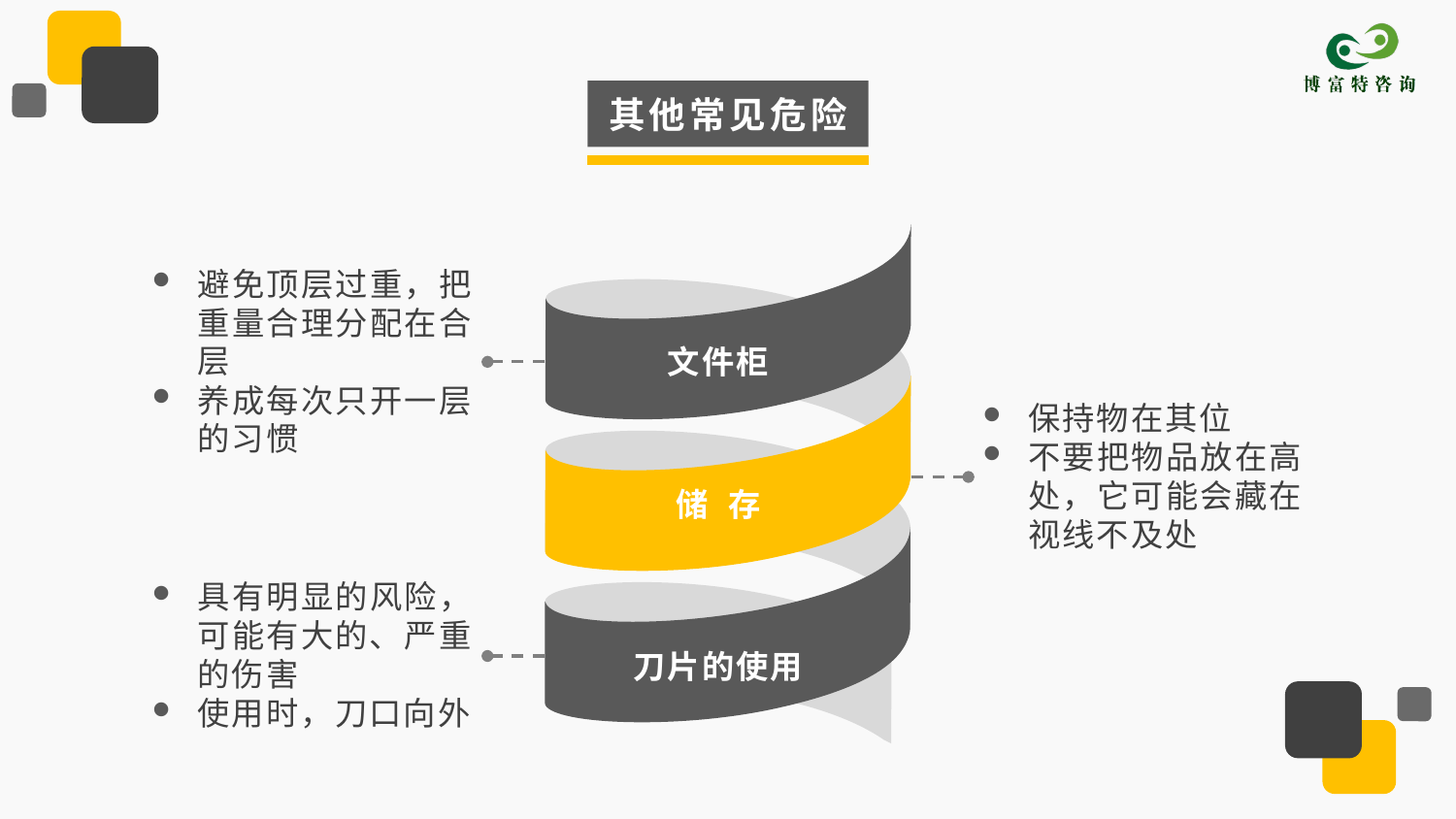

其他常见危险

避免顶层过重，把重量合理分配在合层
养成每次只开一层的习惯
文件柜
保持物在其位
不要把物品放在高处，它可能会藏在视线不及处
储  存
具有明显的风险，可能有大的、严重的伤害
使用时，刀口向外
刀片的使用